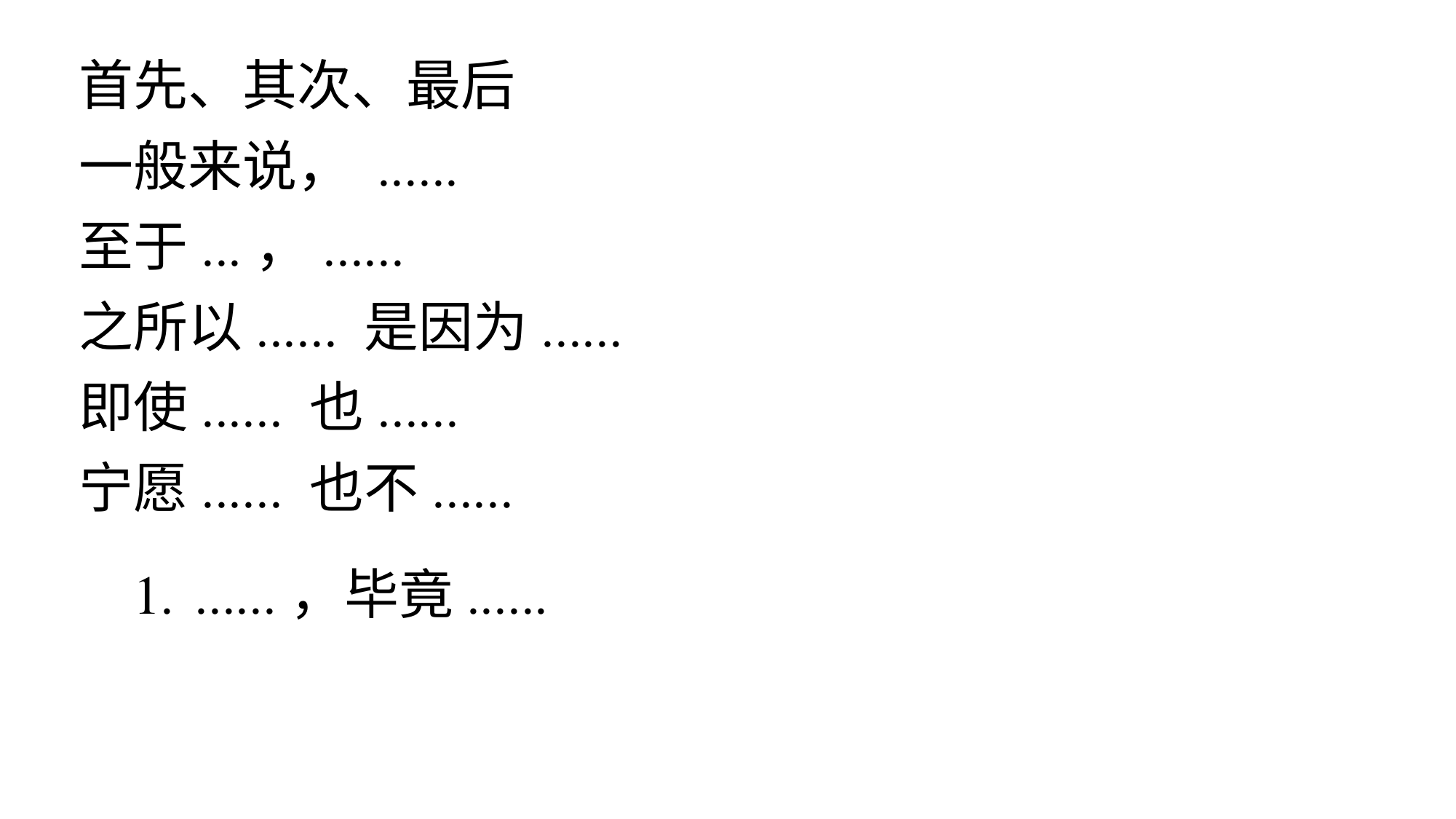

首先、其次、最后
一般来说， ......
至于...，......
之所以...... 是因为......
即使...... 也......
宁愿...... 也不......
......，毕竟......